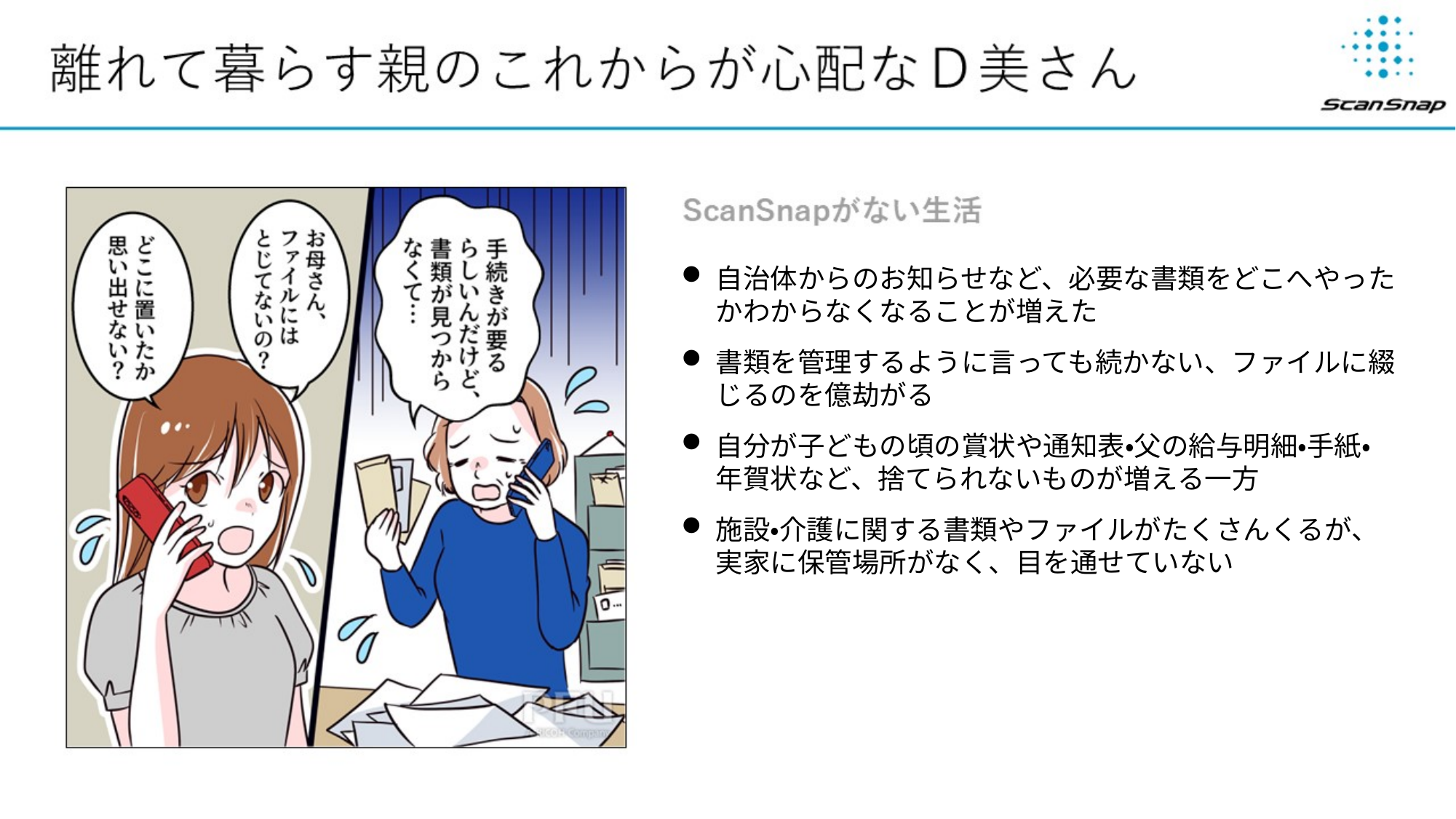

自治体からのお知らせなど、必要な書類をどこへやったかわからなくなることが増えた
書類を管理するように言っても続かない、ファイルに綴じるのを億劫がる
自分が子どもの頃の賞状や通知表・父の給与明細・手紙・年賀状など、捨てられないものが増える一方
施設・介護に関する書類やファイルがたくさんくるが、実家に保管場所がなく、目を通せていない